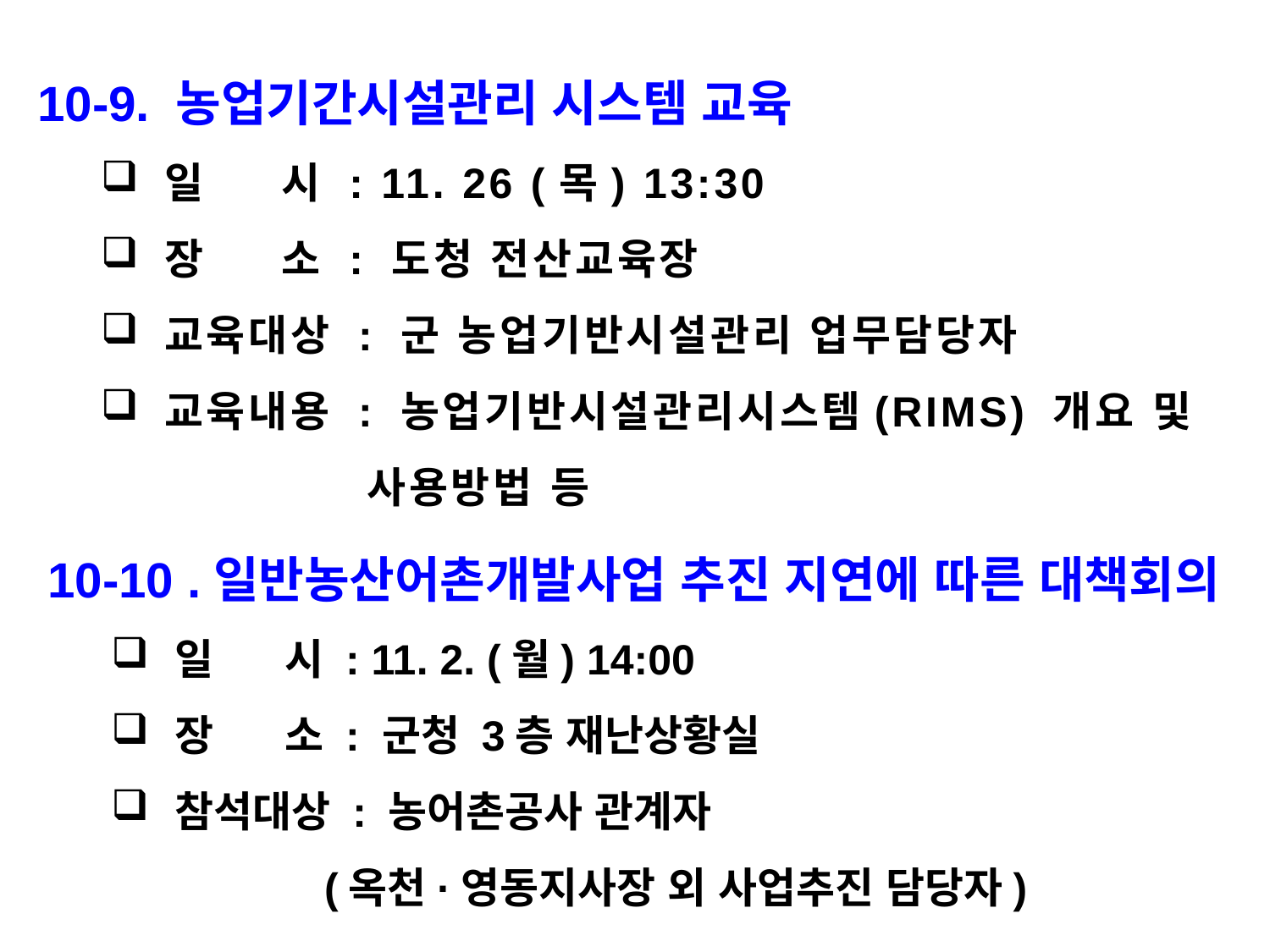

10-9. 농업기간시설관리 시스템 교육
일     시 : 11. 26 (목) 13:30
장     소 : 도청 전산교육장
교육대상 : 군 농업기반시설관리 업무담당자
교육내용 : 농업기반시설관리시스템(RIMS) 개요 및
                 사용방법 등

10-10 .일반농산어촌개발사업 추진 지연에 따른 대책회의
일      시 : 11. 2. (월) 14:00
장      소 : 군청 3층 재난상황실
참석대상 : 농어촌공사 관계자
                  (옥천·영동지사장 외 사업추진 담당자)